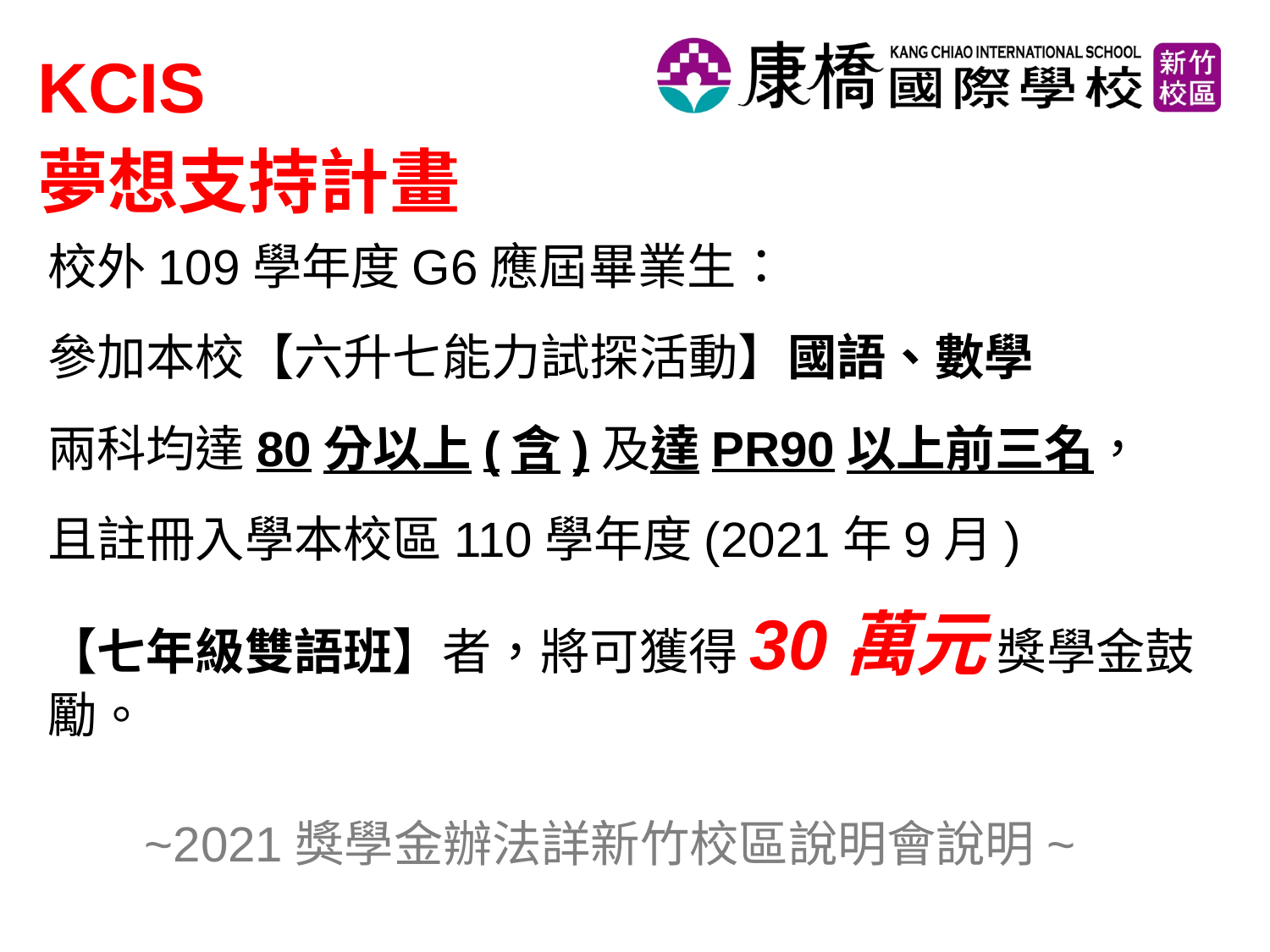

KCIS
夢想支持計畫
校外109學年度G6應屆畢業生：
參加本校【六升七能力試探活動】國語、數學
兩科均達80分以上(含)及達PR90以上前三名，
且註冊入學本校區110學年度(2021年9月)
【七年級雙語班】者，將可獲得30萬元 獎學金鼓勵。
~2021獎學金辦法詳新竹校區說明會說明~